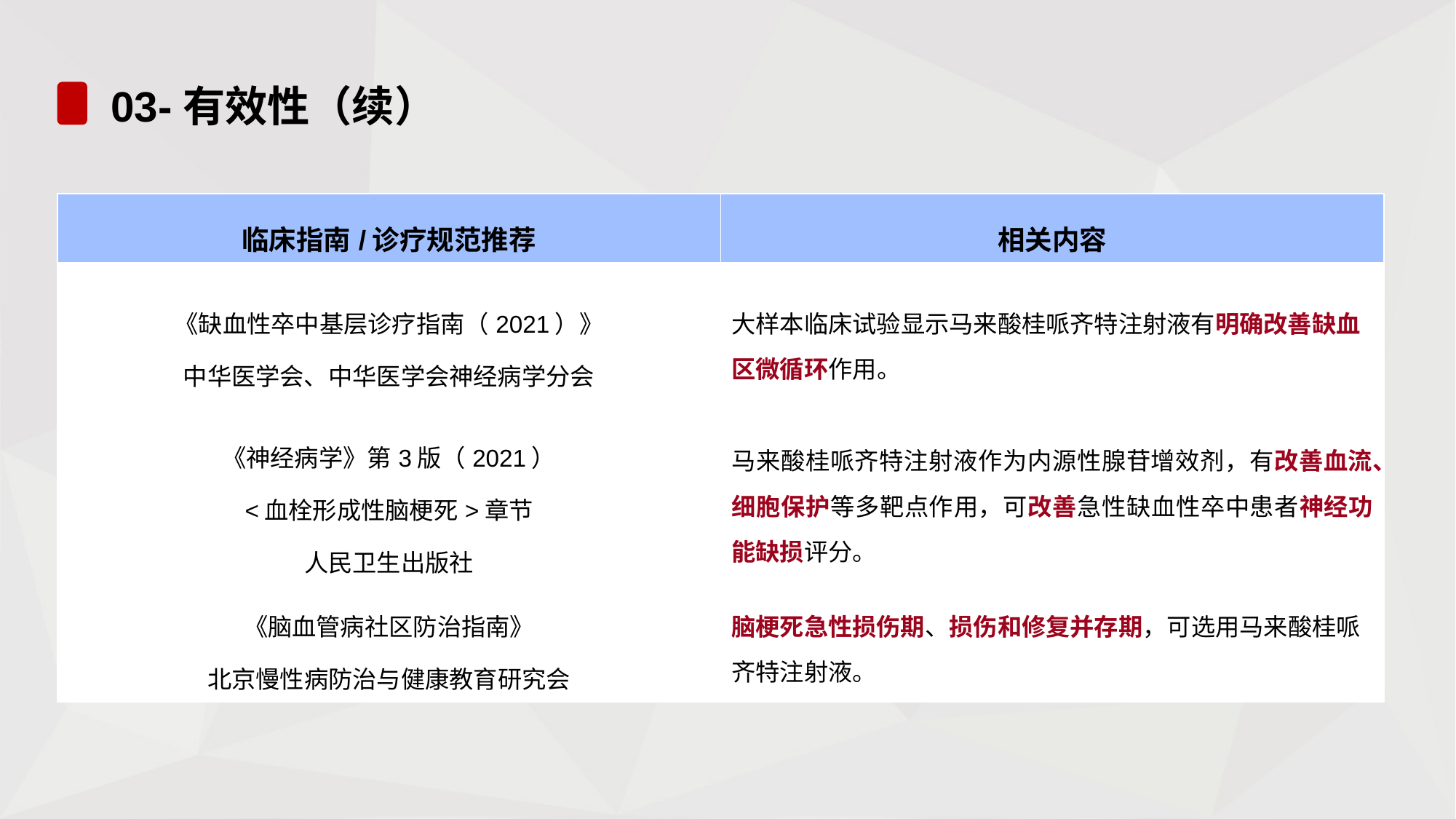

# 03-有效性（续）
| 临床指南/诊疗规范推荐 | 相关内容 |
| --- | --- |
| 《缺血性卒中基层诊疗指南（2021）》 中华医学会、中华医学会神经病学分会 | 大样本临床试验显示马来酸桂哌齐特注射液有明确改善缺血区微循环作用。 |
| 《神经病学》第3版（2021） <血栓形成性脑梗死>章节 人民卫生出版社 | 马来酸桂哌齐特注射液作为内源性腺苷增效剂，有改善血流、细胞保护等多靶点作用，可改善急性缺血性卒中患者神经功能缺损评分。 |
| 《脑血管病社区防治指南》 北京慢性病防治与健康教育研究会 | 脑梗死急性损伤期、损伤和修复并存期，可选用马来酸桂哌齐特注射液。 |